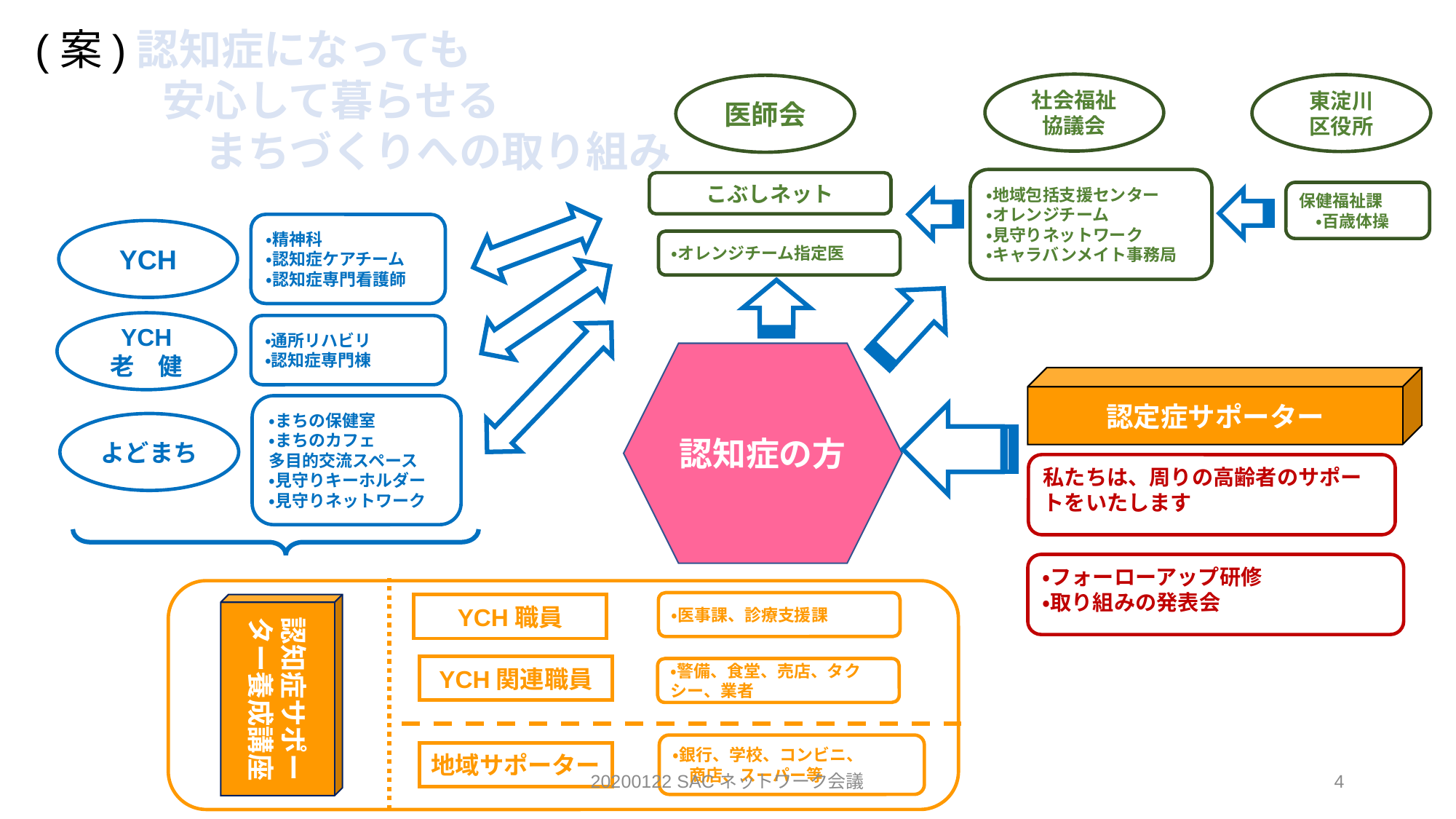

(案)認知症になっても
　　　安心して暮らせる
　　　　まちづくりへの取り組み
社会福祉協議会
東淀川
区役所
医師会
・地域包括支援センター
・オレンジチーム
・見守りネットワーク
・キャラバンメイト事務局
こぶしネット
保健福祉課
　・百歳体操

・精神科
・認知症ケアチーム
・認知症専門看護師

YCH
・オレンジチーム指定医

YCH
老　健
・通所リハビリ
・認知症専門棟

認知症の方

認定症サポーター
・まちの保健室
・まちのカフェ
多目的交流スペース
・見守りキーホルダー
・見守りネットワーク

よどまち
私たちは、周りの高齢者のサポートをいたします

・フォーローアップ研修
・取り組みの発表会

・医事課、診療支援課
認知症サポーター養成講座
YCH職員
YCH関連職員
・警備、食堂、売店、タクシー、業者
・銀行、学校、コンビニ、
　商店、スーパー等
地域サポーター
20200122 SACネットワーク会議
4